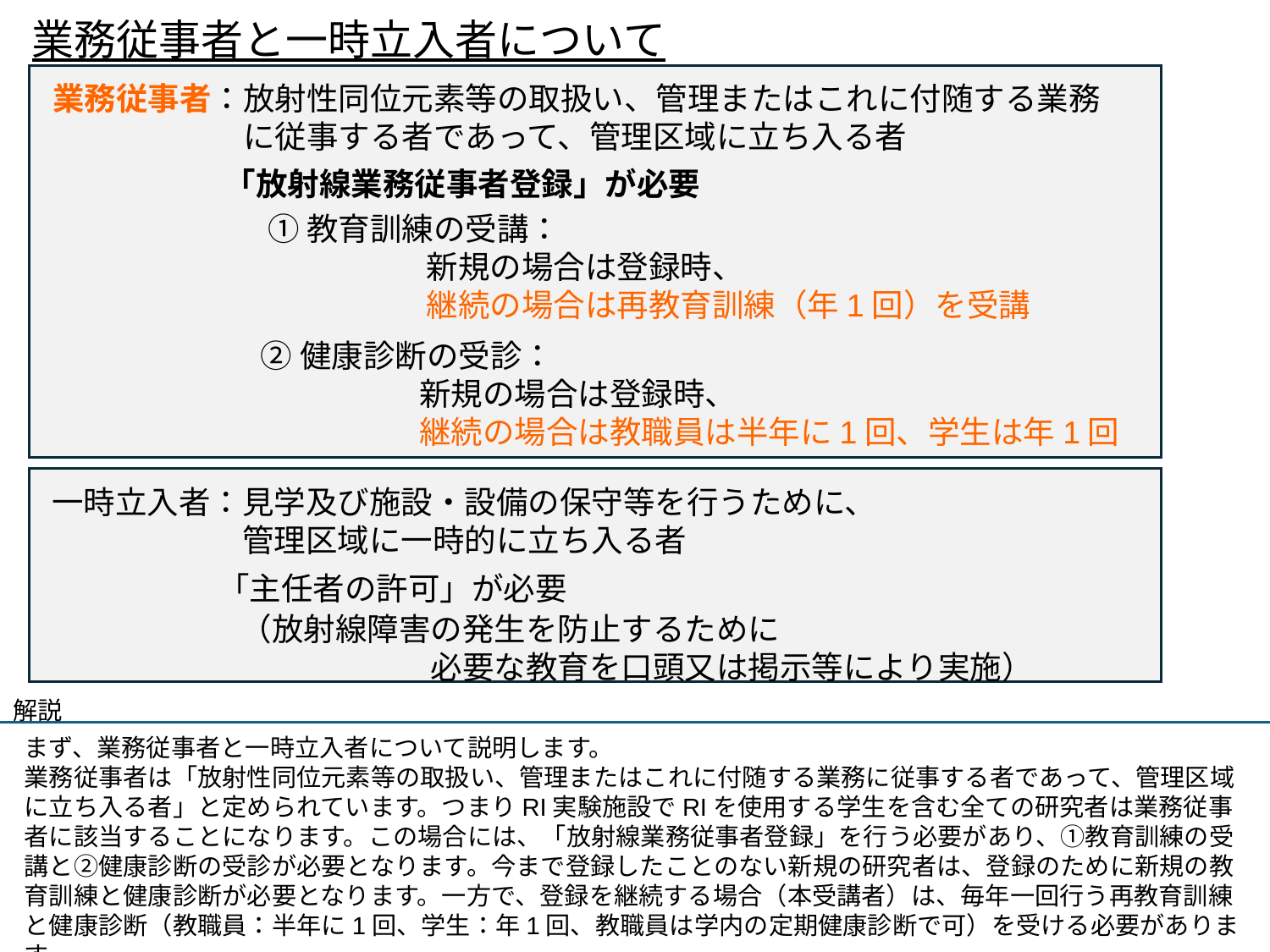

業務従事者と一時立入者について

業務従事者：放射性同位元素等の取扱い、管理またはこれに付随する業務
　　　　　　に従事する者であって、管理区域に立ち入る者
「放射線業務従事者登録」が必要
①教育訓練の受講：
　　　　　新規の場合は登録時、
　　　　　継続の場合は再教育訓練（年1回）を受講
②健康診断の受診：
　　　　　新規の場合は登録時、
　　　　　継続の場合は教職員は半年に1回、学生は年1回

一時立入者：見学及び施設・設備の保守等を行うために、
　　　　　　管理区域に一時的に立ち入る者
「主任者の許可」が必要

（放射線障害の発生を防止するために
　　　　　　必要な教育を口頭又は掲示等により実施）
解説
まず、業務従事者と一時立入者について説明します。
業務従事者は「放射性同位元素等の取扱い、管理またはこれに付随する業務に従事する者であって、管理区域に立ち入る者」と定められています。つまりRI実験施設でRIを使用する学生を含む全ての研究者は業務従事者に該当することになります。この場合には、「放射線業務従事者登録」を行う必要があり、①教育訓練の受講と②健康診断の受診が必要となります。今まで登録したことのない新規の研究者は、登録のために新規の教育訓練と健康診断が必要となります。一方で、登録を継続する場合（本受講者）は、毎年一回行う再教育訓練と健康診断（教職員：半年に1回、学生：年1回、教職員は学内の定期健康診断で可）を受ける必要があります。